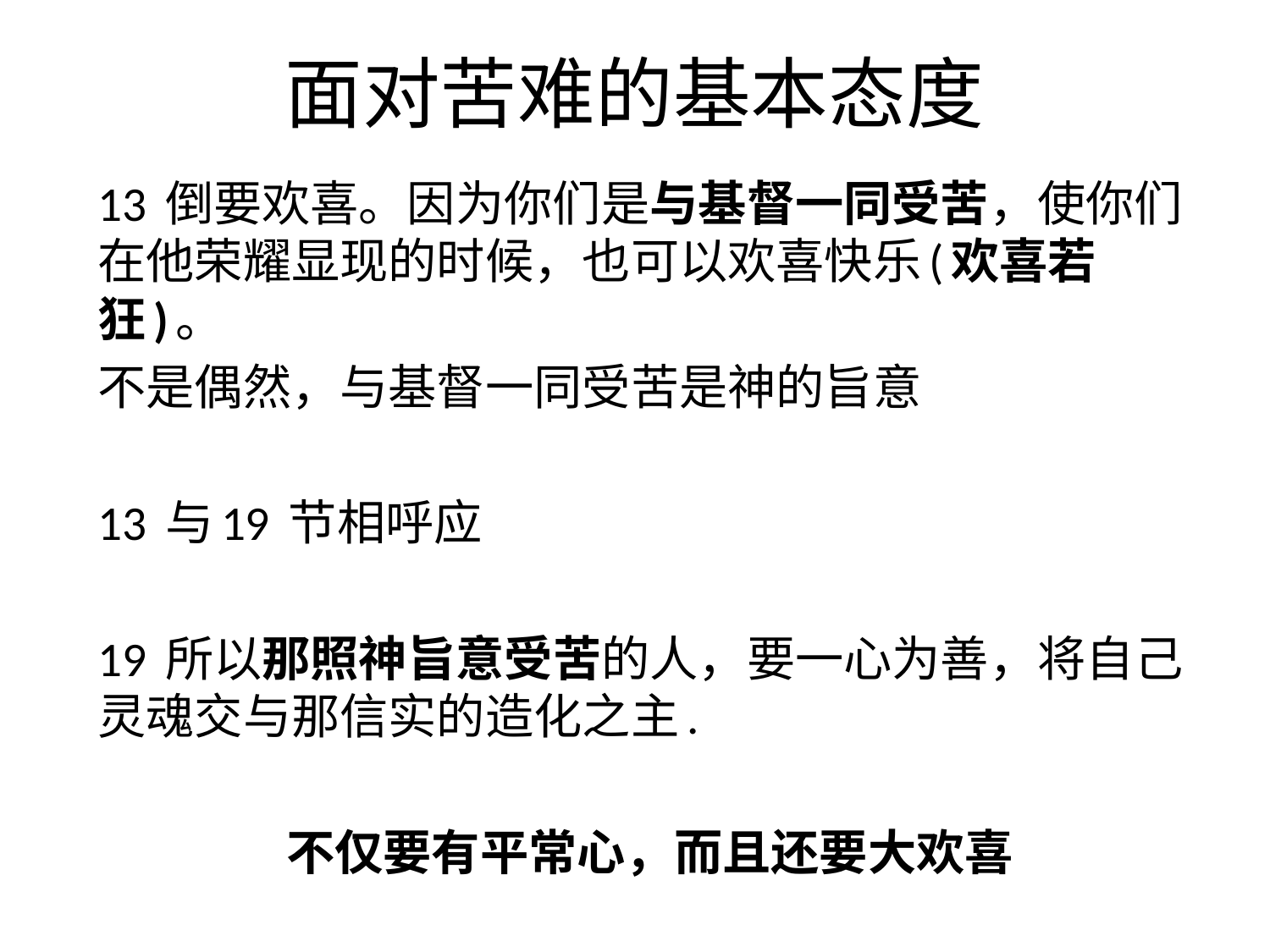

# 面对苦难的基本态度
13 倒要欢喜。因为你们是与基督一同受苦，使你们在他荣耀显现的时候，也可以欢喜快乐(欢喜若狂)。
不是偶然，与基督一同受苦是神的旨意

13 与19 节相呼应

19 所以那照神旨意受苦的人，要一心为善，将自己灵魂交与那信实的造化之主.

不仅要有平常心，而且还要大欢喜